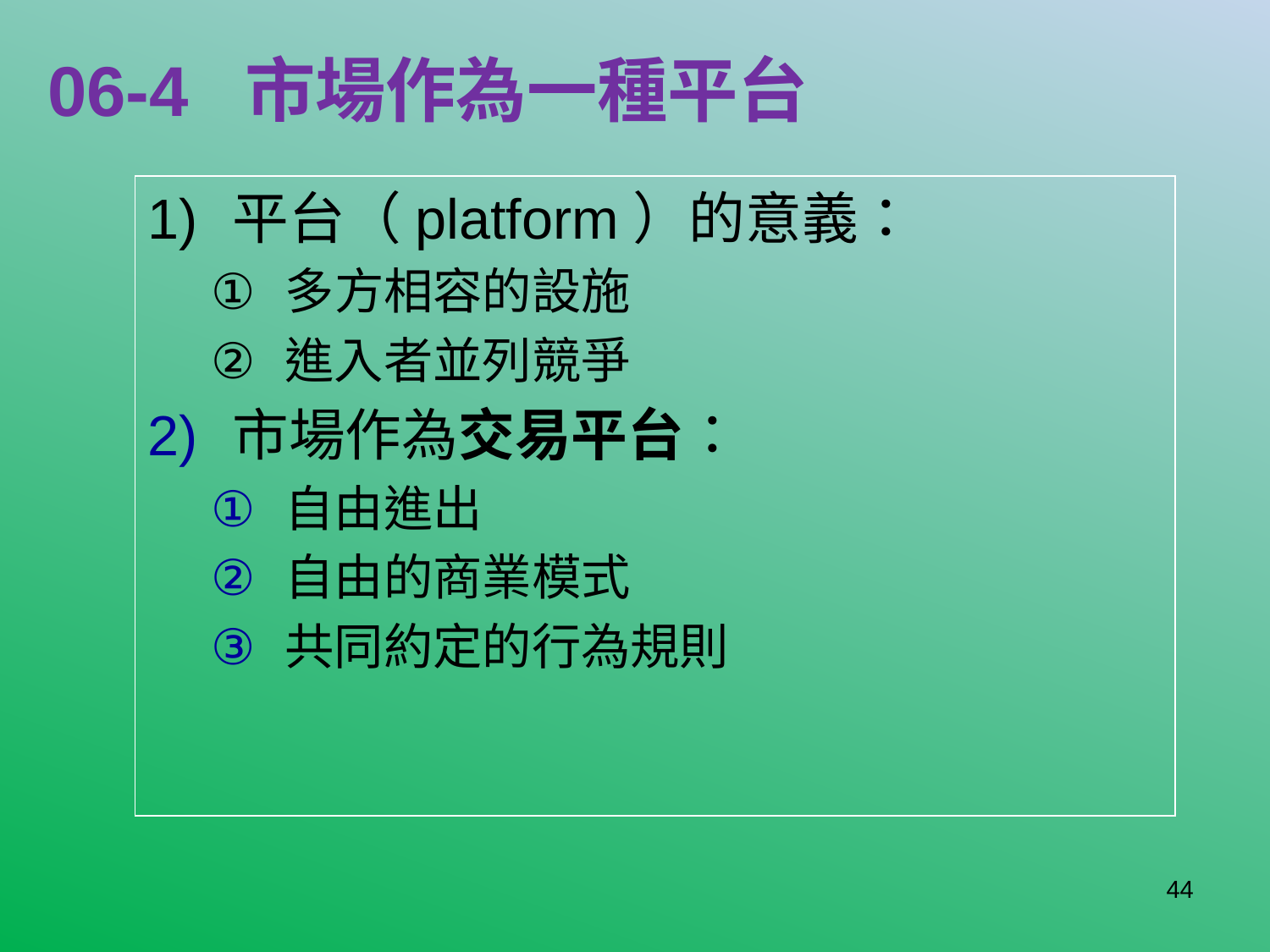

# 06-4  市場作為一種平台
平台（platform）的意義：
多方相容的設施
進入者並列競爭
市場作為交易平台：
自由進出
自由的商業模式
共同約定的行為規則
44